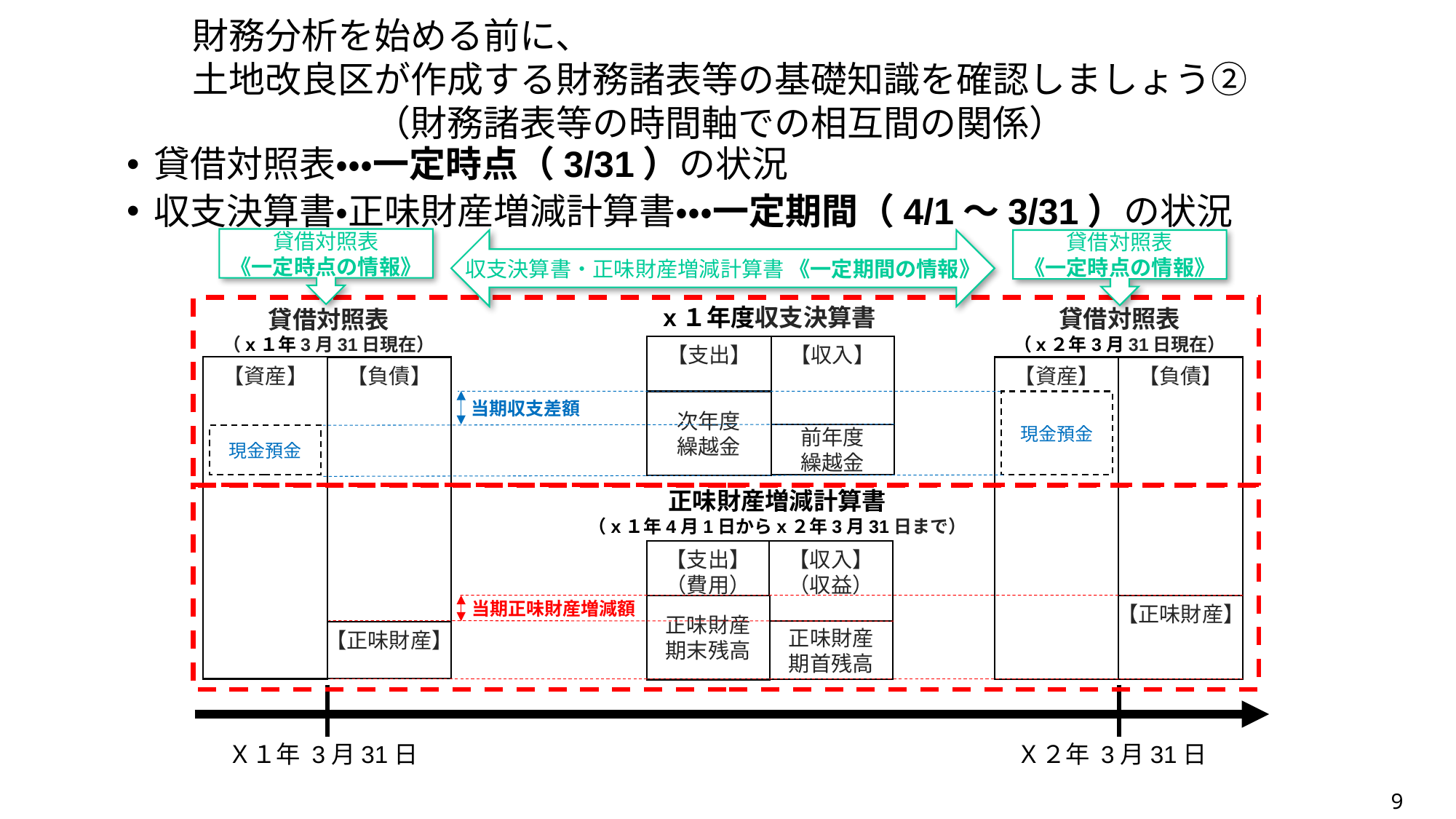

財務分析を始める前に、
土地改良区が作成する財務諸表等の基礎知識を確認しましょう②
　　　　　（財務諸表等の時間軸での相互間の関係）

貸借対照表・・・一定時点（3/31）の状況
収支決算書・正味財産増減計算書・・・一定期間（4/1～3/31）の状況

貸借対照表
《一定時点の情報》
貸借対照表
《一定時点の情報》
収支決算書・正味財産増減計算書 《一定期間の情報》

x１年度収支決算書

貸借対照表
（x２年3月31日現在）
貸借対照表
（x１年3月31日現在）
【収入】
【支出】
【負債】
【資産】
【資産】
【負債】
次年度
繰越金
現金預金
当期収支差額
前年度
繰越金
現金預金
正味財産増減計算書
（x１年4月1日からx２年3月31日まで）

【収入】
（収益）
【支出】
（費用）
当期正味財産増減額
正味財産
期末残高
【正味財産】
正味財産
期首残高
【正味財産】
Ｘ１年 3月31日
Ｘ２年 3月31日
9